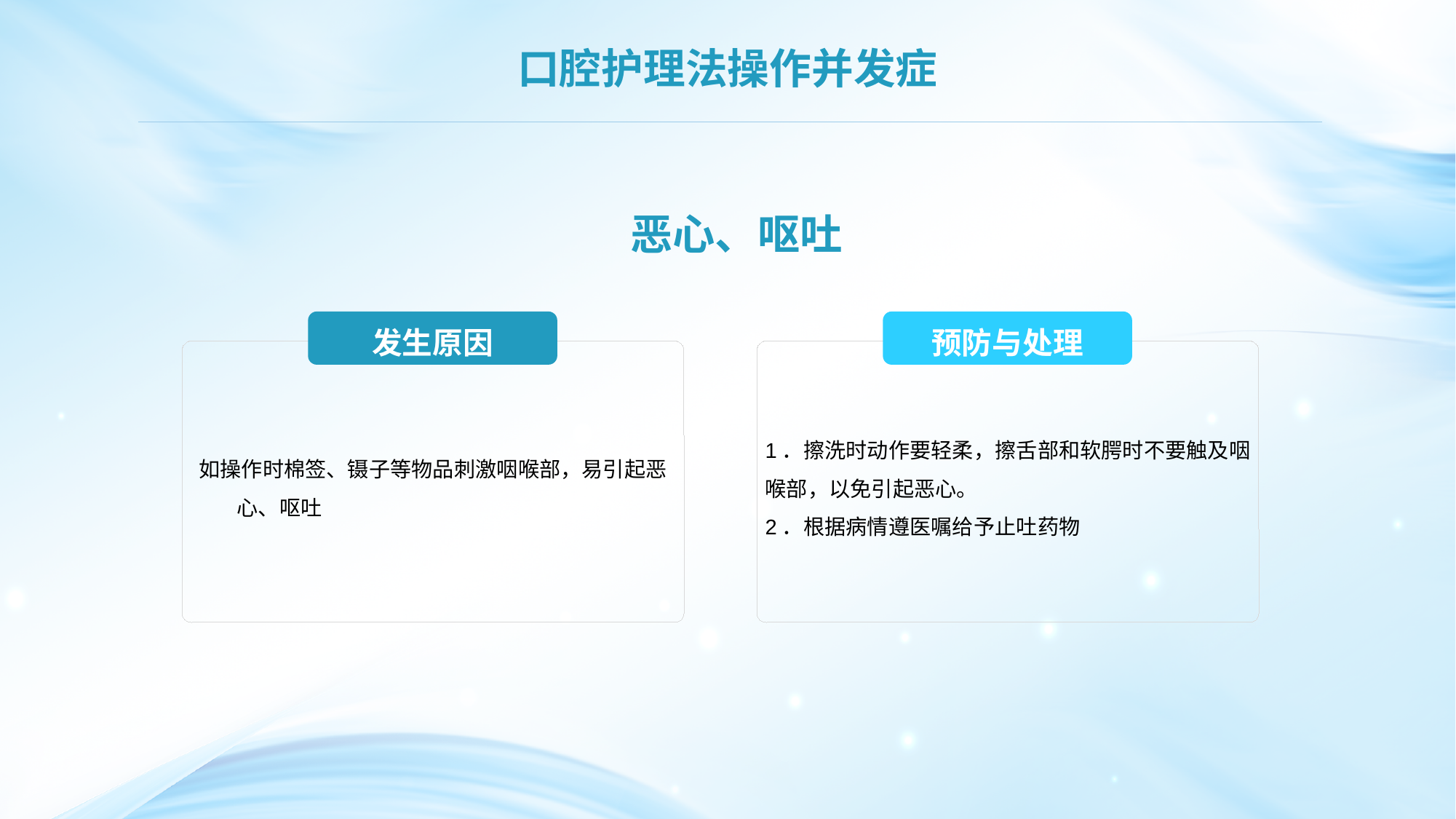

口腔护理法操作并发症
恶心、呕吐
发生原因
预防与处理
如操作时棉签、镊子等物品刺激咽喉部，易引起恶
       心、呕吐
1．擦洗时动作要轻柔，擦舌部和软腭时不要触及咽喉部，以免引起恶心。
2．根据病情遵医嘱给予止吐药物